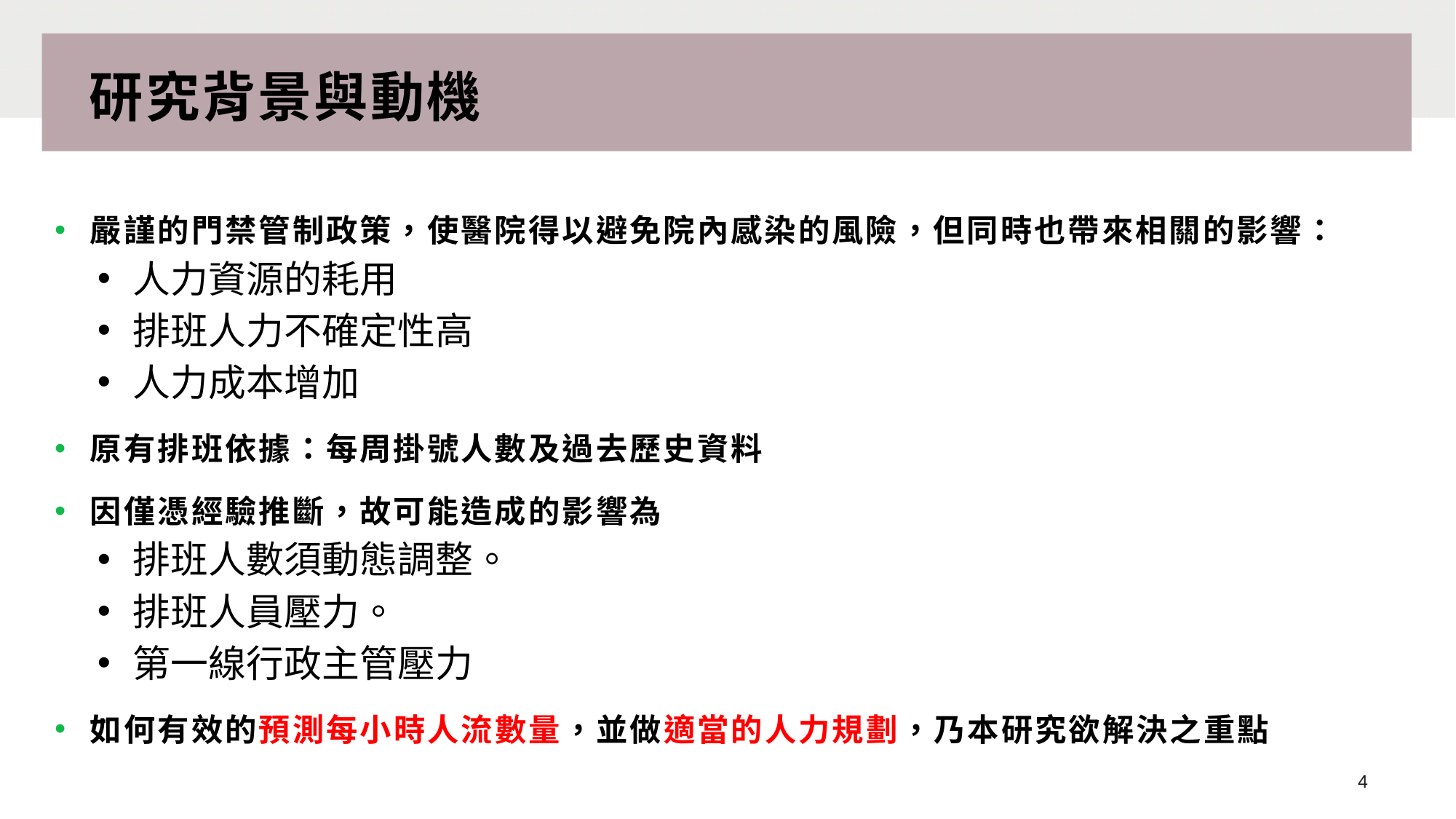

# 研究背景與動機
嚴謹的門禁管制政策，使醫院得以避免院內感染的風險，但同時也帶來相關的影響：
人力資源的耗用
排班人力不確定性高
人力成本增加
原有排班依據：每周掛號人數及過去歷史資料
因僅憑經驗推斷，故可能造成的影響為
排班人數須動態調整。
排班人員壓力。
第一線行政主管壓力
如何有效的預測每小時人流數量，並做適當的人力規劃，乃本研究欲解決之重點

4